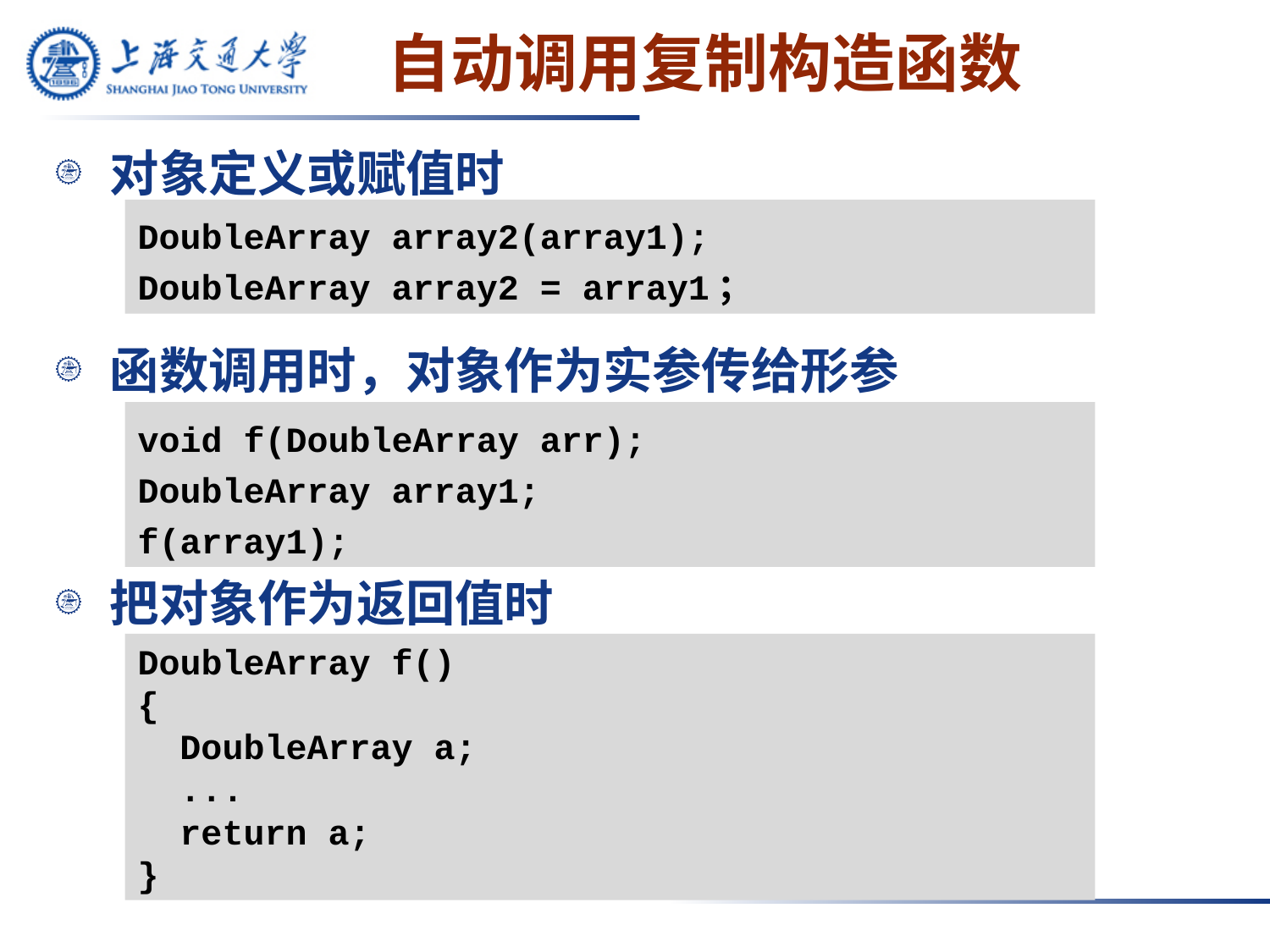

# 自动调用复制构造函数
对象定义或赋值时

函数调用时，对象作为实参传给形参

把对象作为返回值时
DoubleArray array2(array1);
DoubleArray array2 = array1；
void f(DoubleArray arr);
DoubleArray array1;
f(array1);
DoubleArray f()
{
  DoubleArray a;
  ...
  return a;
}